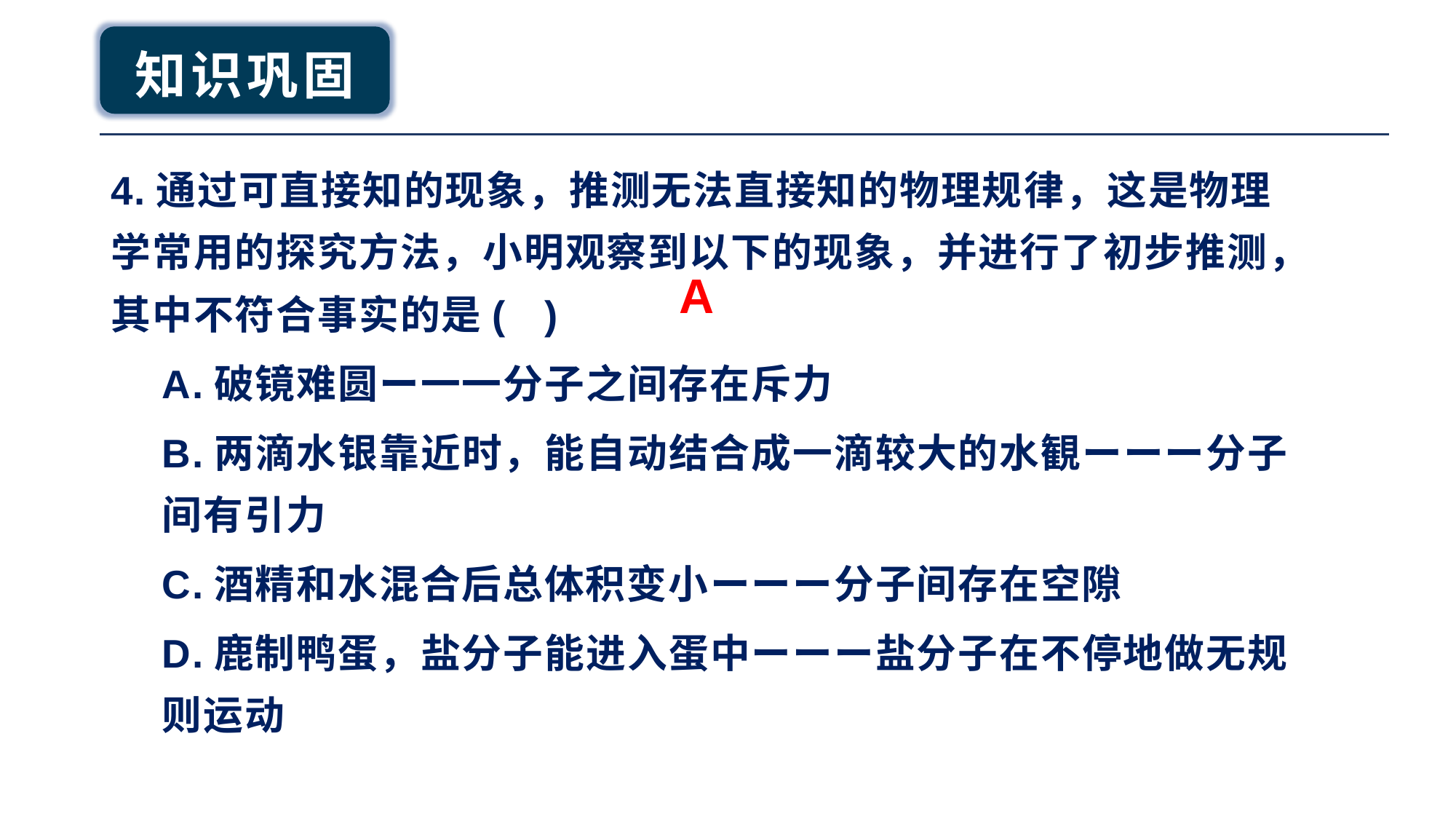

# 知识巩固
4.通过可直接知的现象，推测无法直接知的物理规律，这是物理学常用的探究方法，小明观察到以下的现象，并进行了初步推测，其中不符合事实的是(   )
A.破镜难圆ー一一分子之间存在斥力
B.两滴水银靠近时，能自动结合成一滴较大的水観ーーー分子间有引力
C.酒精和水混合后总体积变小ーーー分子间存在空隙
D.鹿制鸭蛋，盐分子能进入蛋中ーーー盐分子在不停地做无规则运动
A